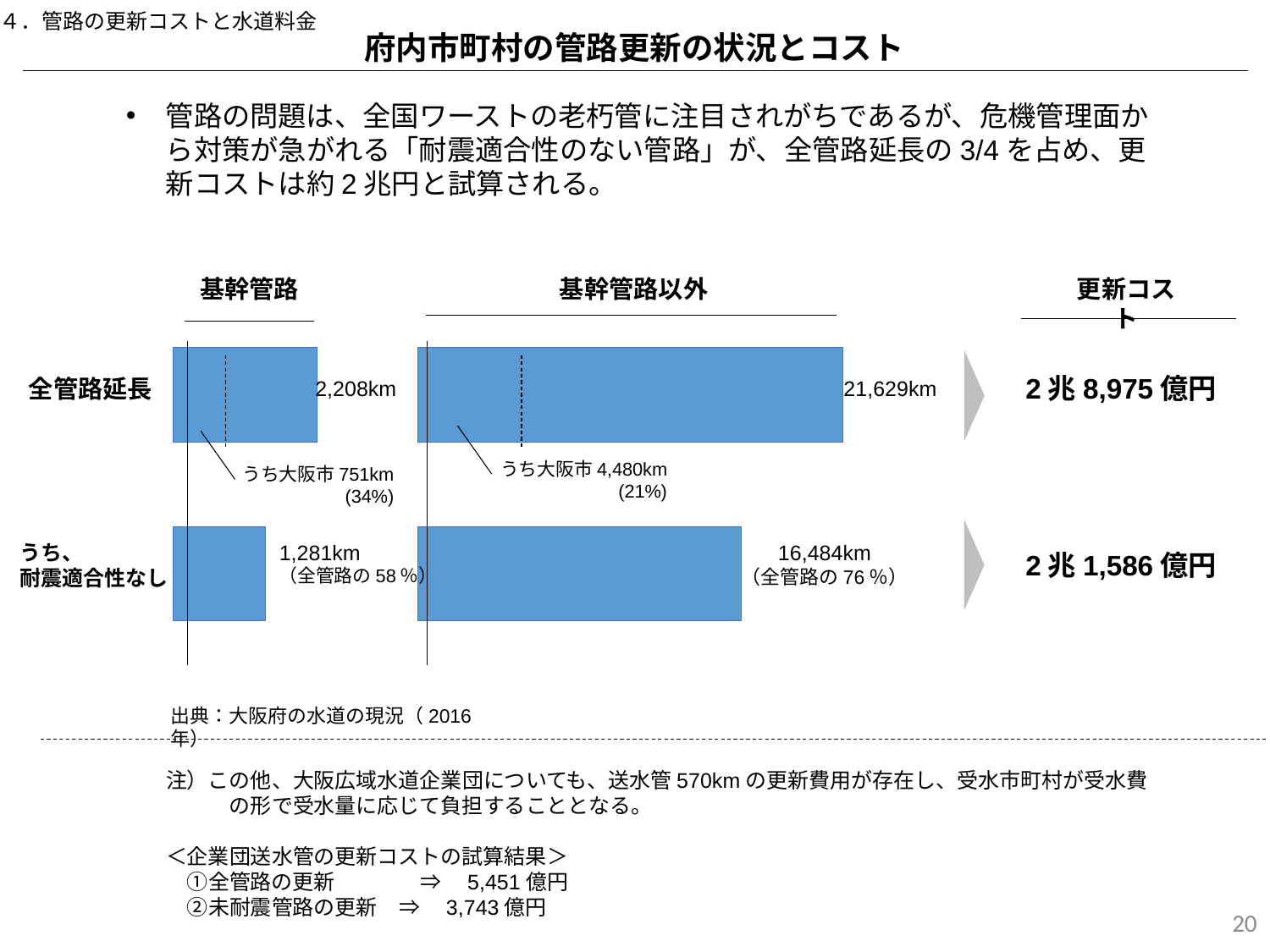

４．管路の更新コストと水道料金
府内市町村の管路更新の状況とコスト
管路の問題は、全国ワーストの老朽管に注目されがちであるが、危機管理面から対策が急がれる「耐震適合性のない管路」が、全管路延長の3/4を占め、更新コストは約2兆円と試算される。
基幹管路
基幹管路以外
更新コスト

### Chart

| Category | 基幹管路 |
|---|---|
| 未耐震適合管 | 1280813.0 |
| 全管路延長 | 2208299.0 |

### Chart

| Category | 基幹管路 |
|---|---|
| 未耐震適合管 | 16483889.0 |
| 全管路延長 | 21628681.0 |
2兆8,975億円
全管路延長
2,208km
21,629km

うち大阪市4,480km
(21%)
うち大阪市751km
(34%)
うち、
耐震適合性なし
1,281km
（全管路の58％）
16,484km
（全管路の76％）
2兆1,586億円

出典：大阪府の水道の現況（2016年）
注）この他、大阪広域水道企業団についても、送水管570kmの更新費用が存在し、受水市町村が受水費
　　　の形で受水量に応じて負担することとなる。

＜企業団送水管の更新コストの試算結果＞
　①全管路の更新　　　　⇒　5,451億円
　②未耐震管路の更新　⇒　3,743億円
20